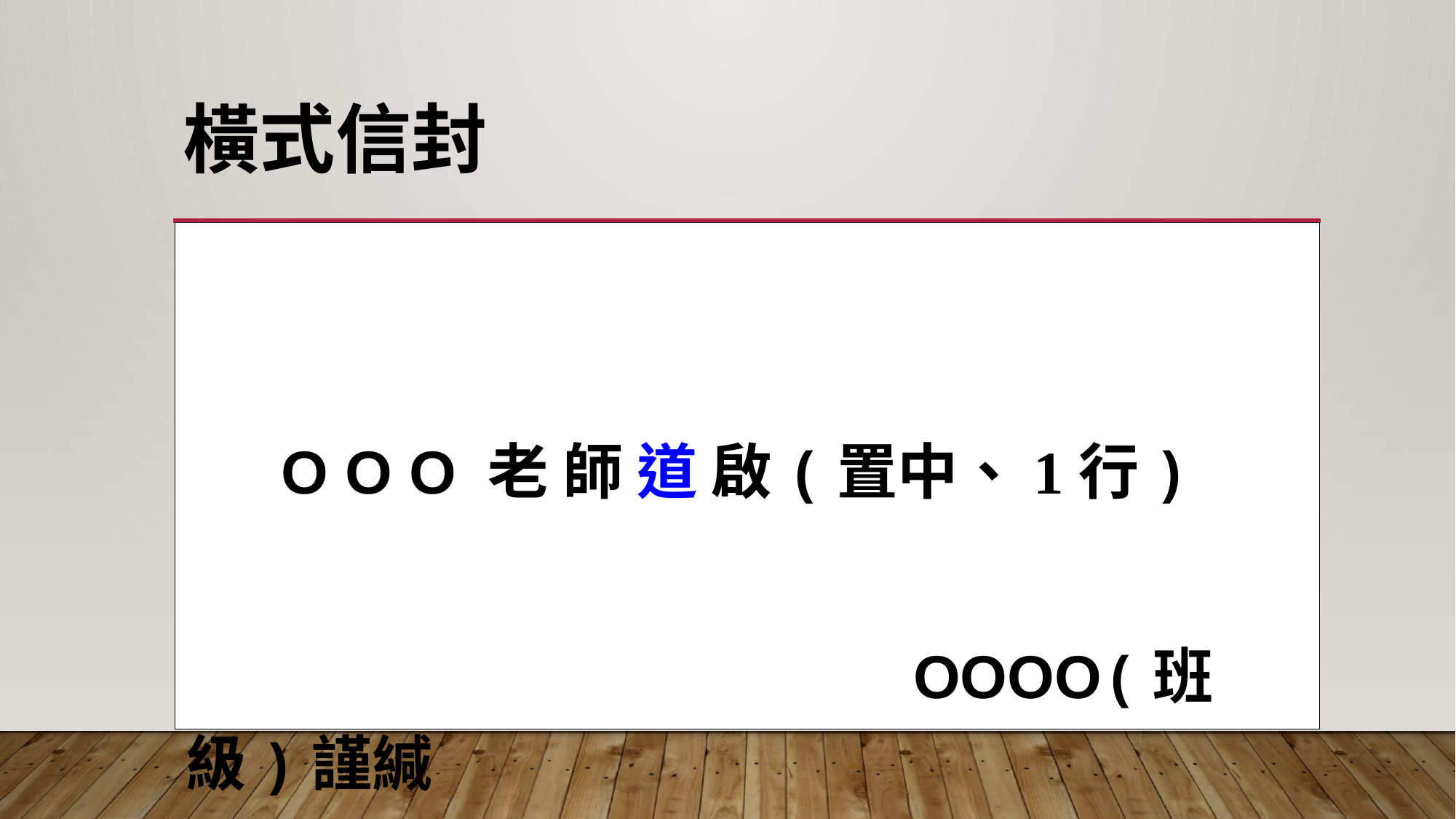

# 橫式信封

       O O O 老 師 道 啟(置中、1行)

                    OOOO(班級)謹緘